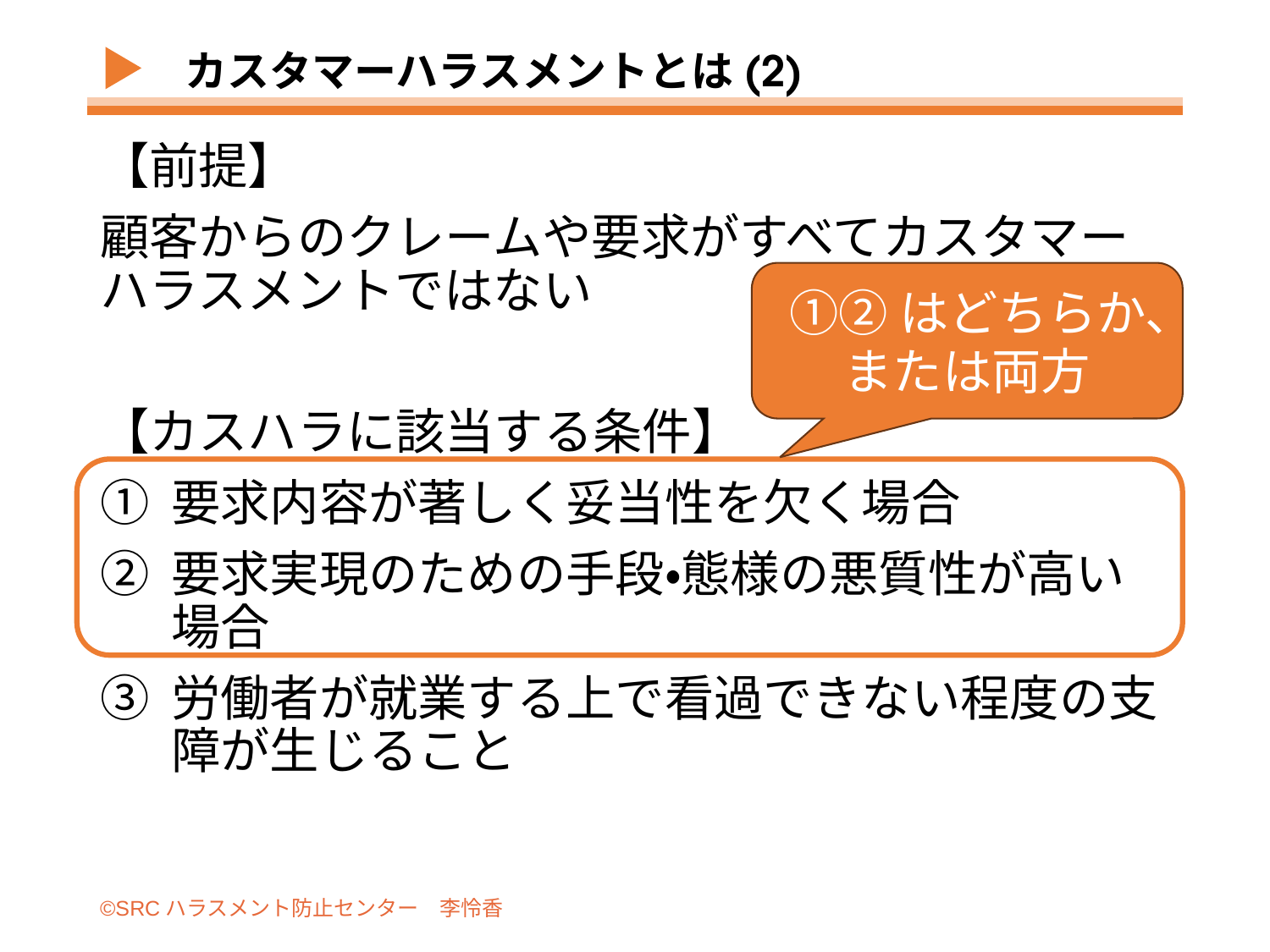

# カスタマーハラスメントとは(2)
【前提】
顧客からのクレームや要求がすべてカスタマーハラスメントではない

【カスハラに該当する条件】
要求内容が著しく妥当性を欠く場合
要求実現のための手段・態様の悪質性が高い場合
労働者が就業する上で看過できない程度の支障が生じること

①②はどちらか、または両方

©SRCハラスメント防止センター　李怜香